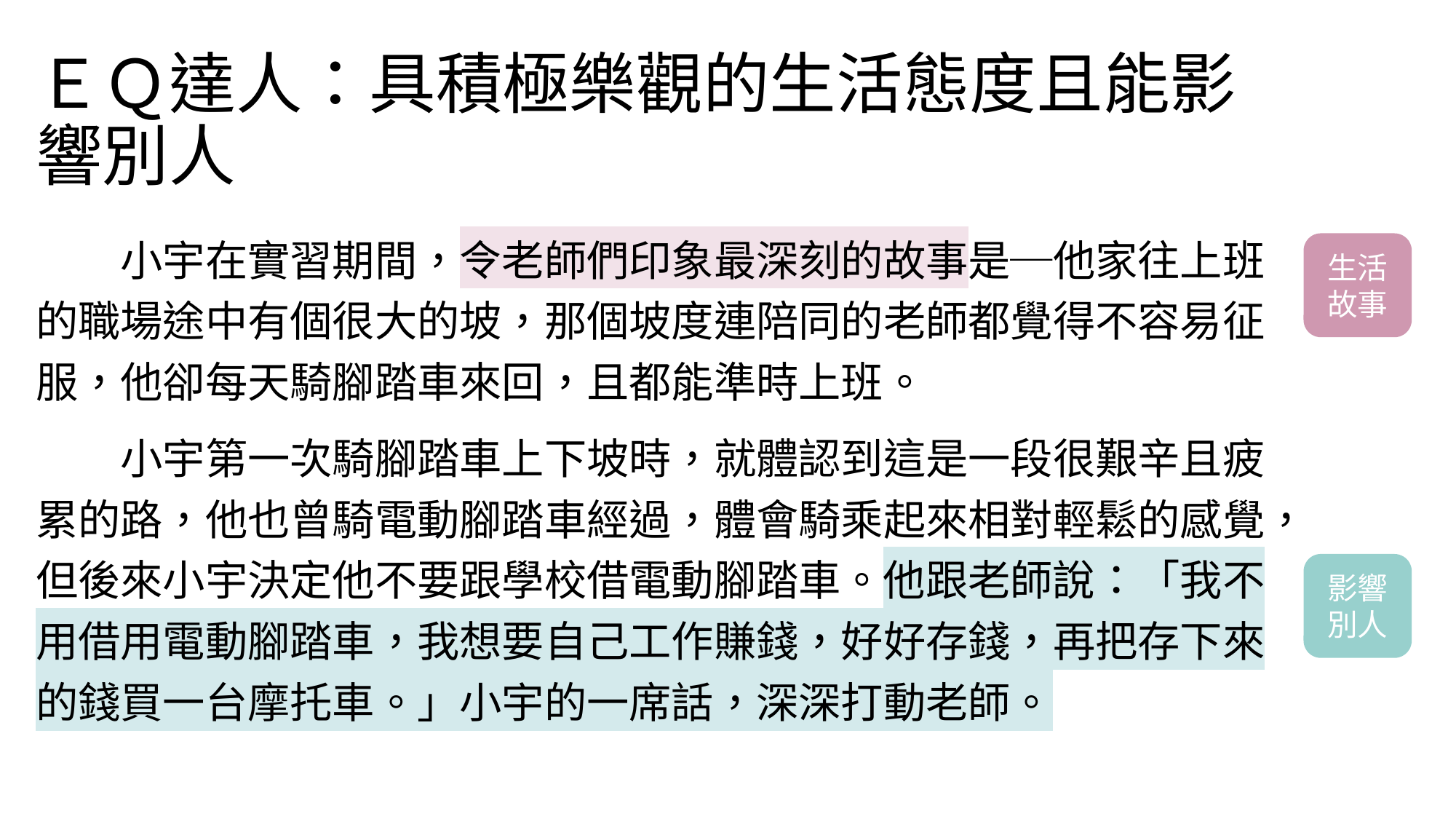

# ＥＱ達人：具積極樂觀的生活態度且能影響別人
　　小宇在實習期間，令老師們印象最深刻的故事是─他家往上班的職場途中有個很大的坡，那個坡度連陪同的老師都覺得不容易征服，他卻每天騎腳踏車來回，且都能準時上班。
　　小宇第一次騎腳踏車上下坡時，就體認到這是一段很艱辛且疲累的路，他也曾騎電動腳踏車經過，體會騎乘起來相對輕鬆的感覺，但後來小宇決定他不要跟學校借電動腳踏車。他跟老師說：「我不用借用電動腳踏車，我想要自己工作賺錢，好好存錢，再把存下來的錢買一台摩托車。」小宇的一席話，深深打動老師。
生活故事
影響別人